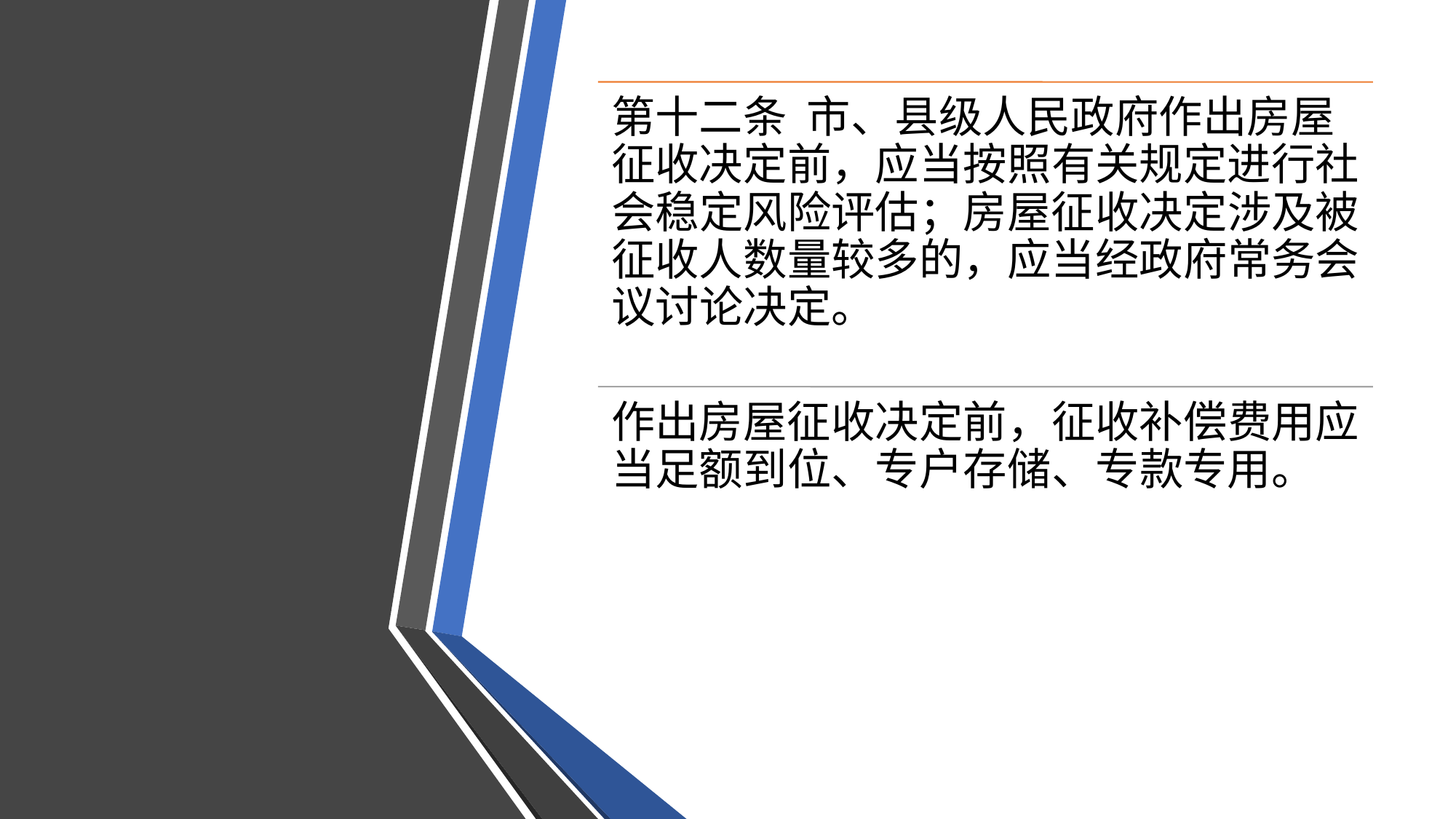

#
第十二条  市、县级人民政府作出房屋征收决定前，应当按照有关规定进行社会稳定风险评估；房屋征收决定涉及被征收人数量较多的，应当经政府常务会议讨论决定。
作出房屋征收决定前，征收补偿费用应当足额到位、专户存储、专款专用。